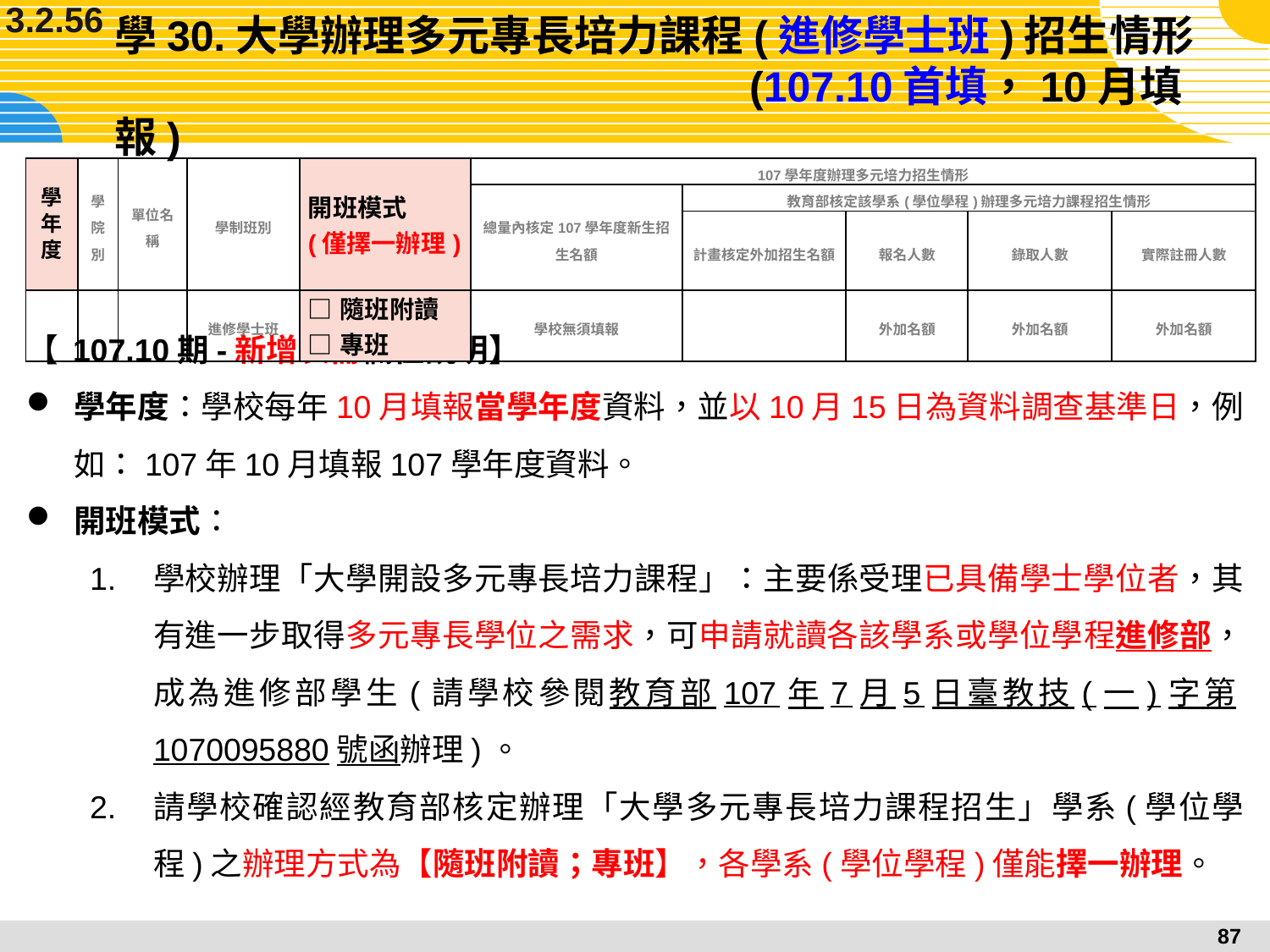

3.2.56
# 學30.大學辦理多元專長培力課程(進修學士班)招生情形					(107.10首填，10月填報)
| 學年度 | 學院別 | 單位名稱 | 學制班別 | 開班模式 (僅擇一辦理) | 107學年度辦理多元培力招生情形 |  |  |  |  |
| --- | --- | --- | --- | --- | --- | --- | --- | --- | --- |
|  |  |  |  |  | 總量內核定107學年度新生招生名額 | 教育部核定該學系(學位學程)辦理多元培力課程招生情形 |  |  |  |
|  |  |  |  |  |  | 計畫核定外加招生名額 | 報名人數 | 錄取人數 | 實際註冊人數 |
|  |  |  | 進修學士班 | □隨班附讀 □專班 | 學校無須填報 |  | 外加名額 | 外加名額 | 外加名額 |
【 107.10期-新增表冊欄位說明】
學年度：學校每年10月填報當學年度資料，並以10月15日為資料調查基準日，例如：107年10月填報107學年度資料。
開班模式：
學校辦理「大學開設多元專長培力課程」：主要係受理已具備學士學位者，其有進一步取得多元專長學位之需求，可申請就讀各該學系或學位學程進修部，成為進修部學生(請學校參閱教育部107年7月5日臺教技(一)字第1070095880號函辦理)。
請學校確認經教育部核定辦理「大學多元專長培力課程招生」學系(學位學程)之辦理方式為【隨班附讀；專班】，各學系(學位學程)僅能擇一辦理。